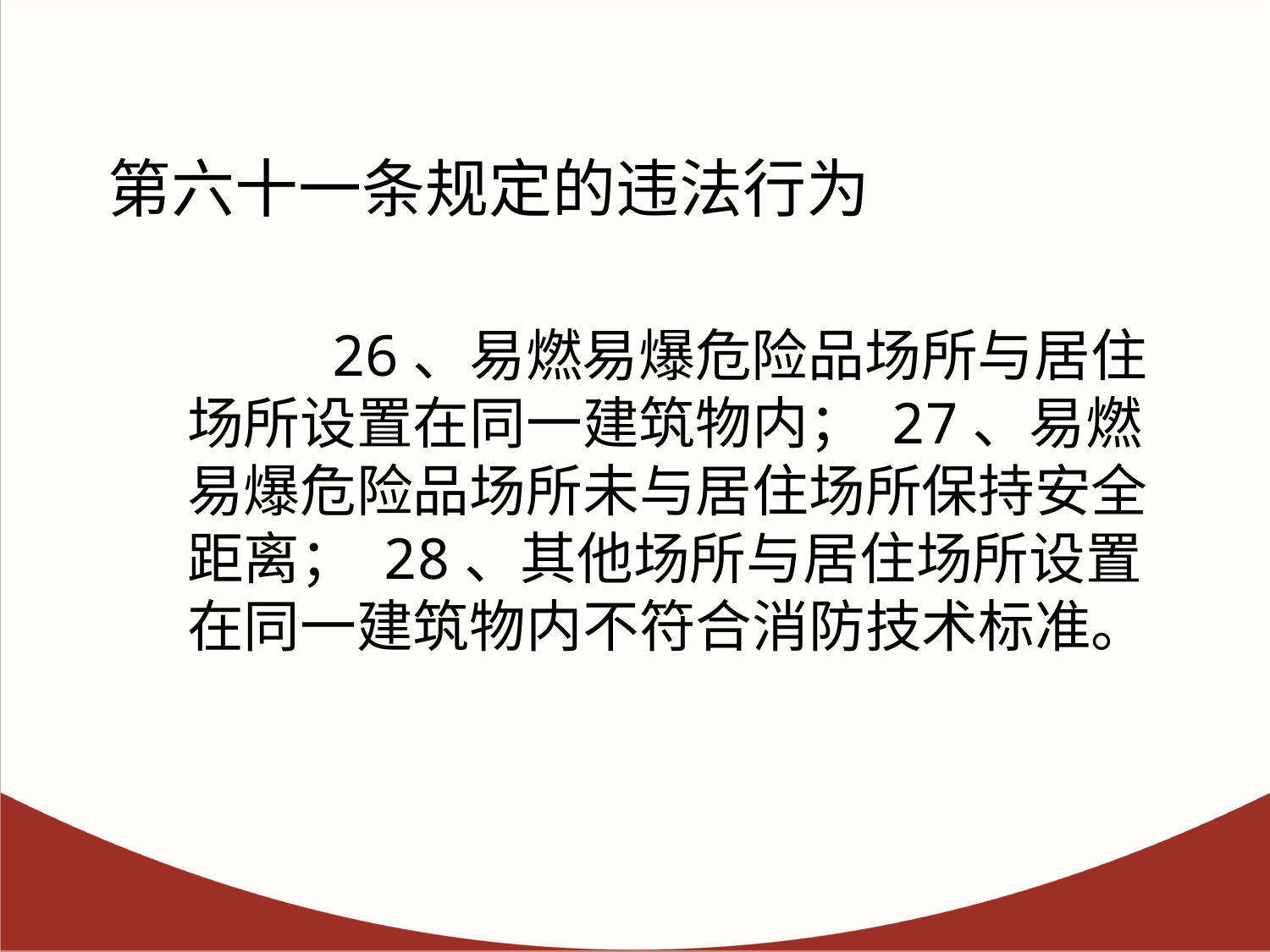

# 第六十一条规定的违法行为
             26、易燃易爆危险品场所与居住场所设置在同一建筑物内； 27、易燃易爆危险品场所未与居住场所保持安全距离； 28、其他场所与居住场所设置在同一建筑物内不符合消防技术标准。